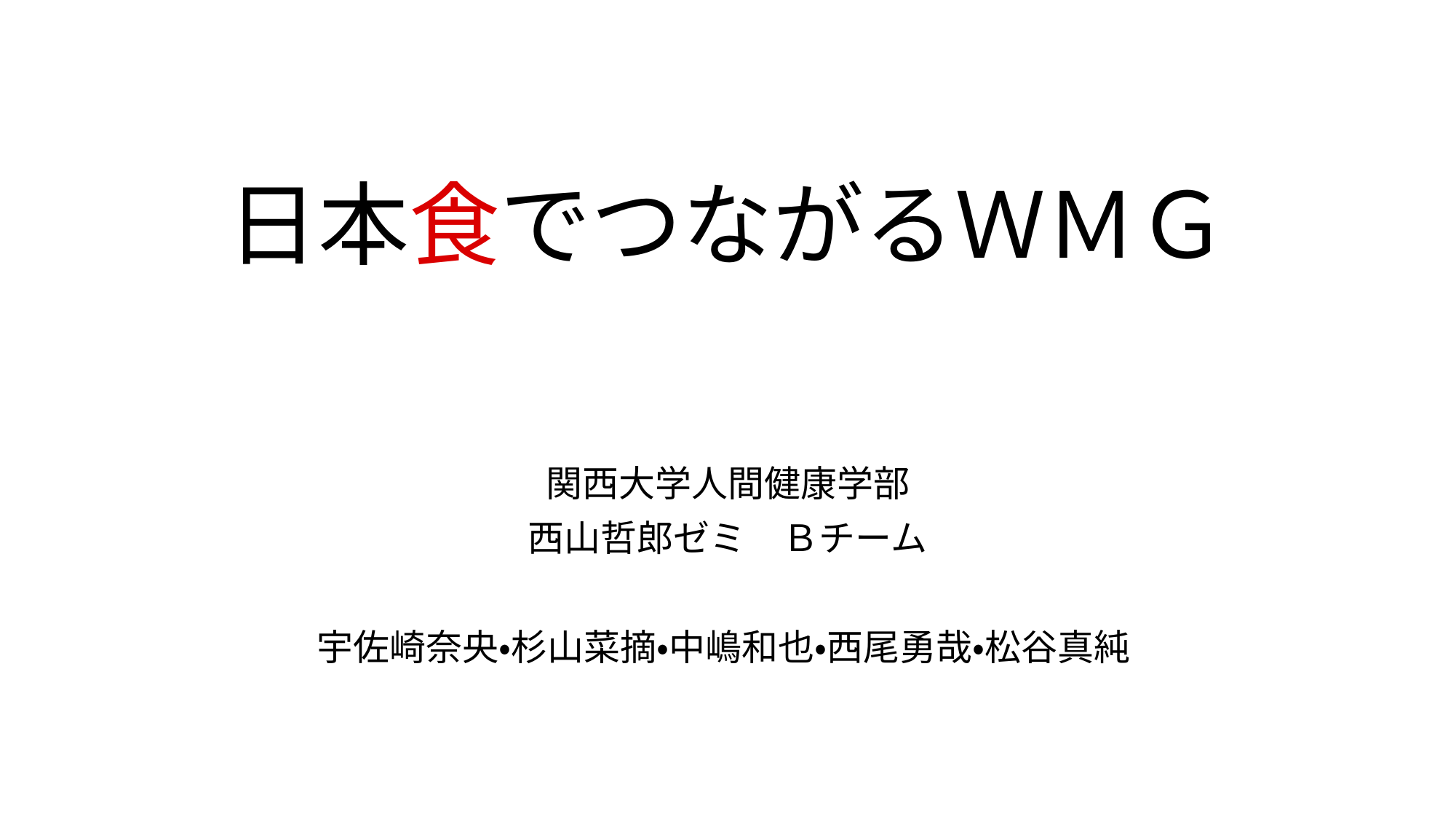

# 日本食でつながるＷＭＧ

関西大学人間健康学部
西山哲郎ゼミ　Ｂチーム

宇佐崎奈央・杉山菜摘・中嶋和也・西尾勇哉・松谷真純